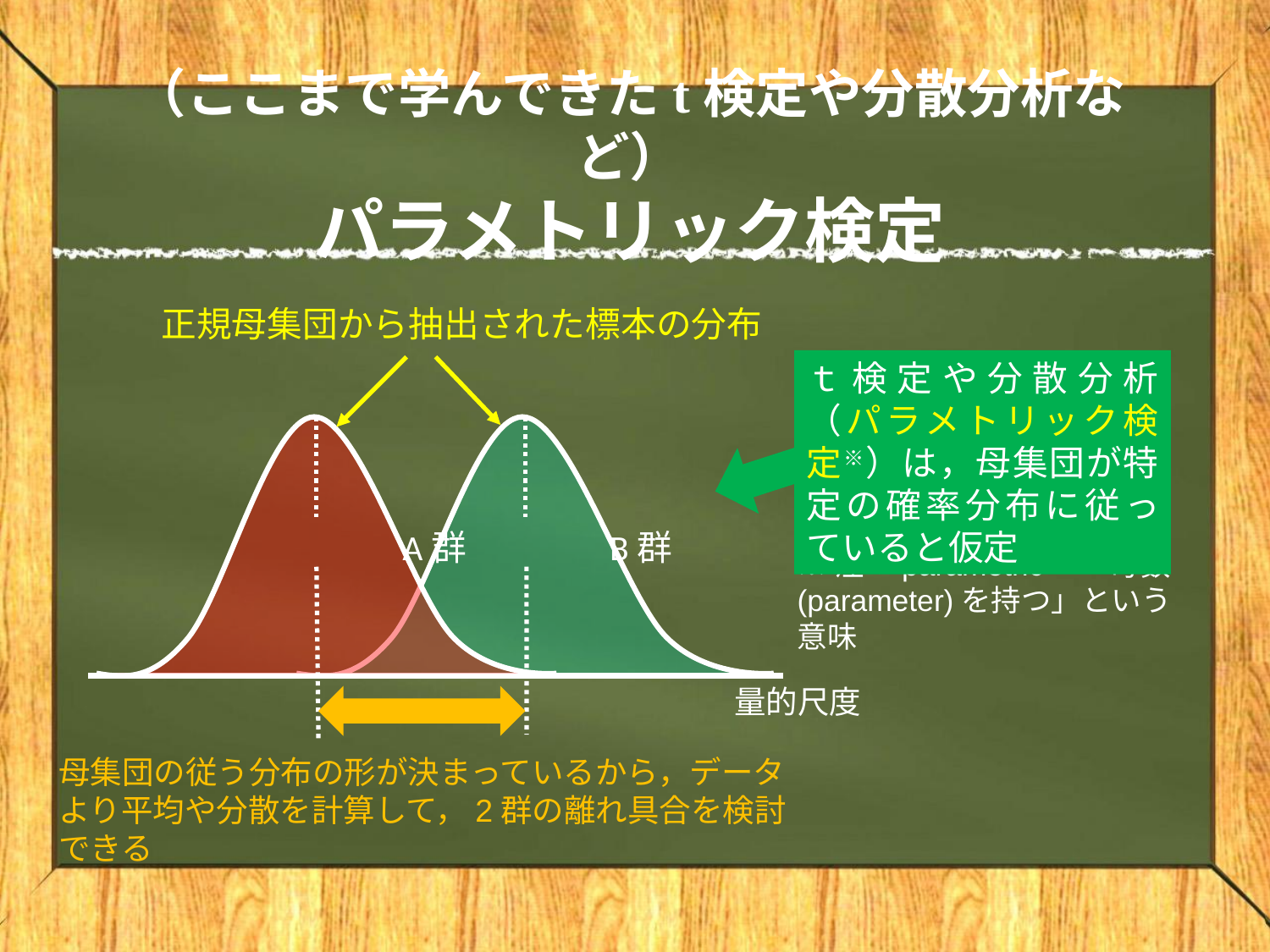

# （ここまで学んできたt検定や分散分析など） パラメトリック検定
正規母集団から抽出された標本の分布
ｔ検定や分散分析（パラメトリック検定※）は，母集団が特定の確率分布に従っていると仮定
　　　　　　 　　　B群
　　　　　　　　　A群

※注：parametric＝「母数(parameter)を持つ」という意味
量的尺度

母集団の従う分布の形が決まっているから，データより平均や分散を計算して，2群の離れ具合を検討できる